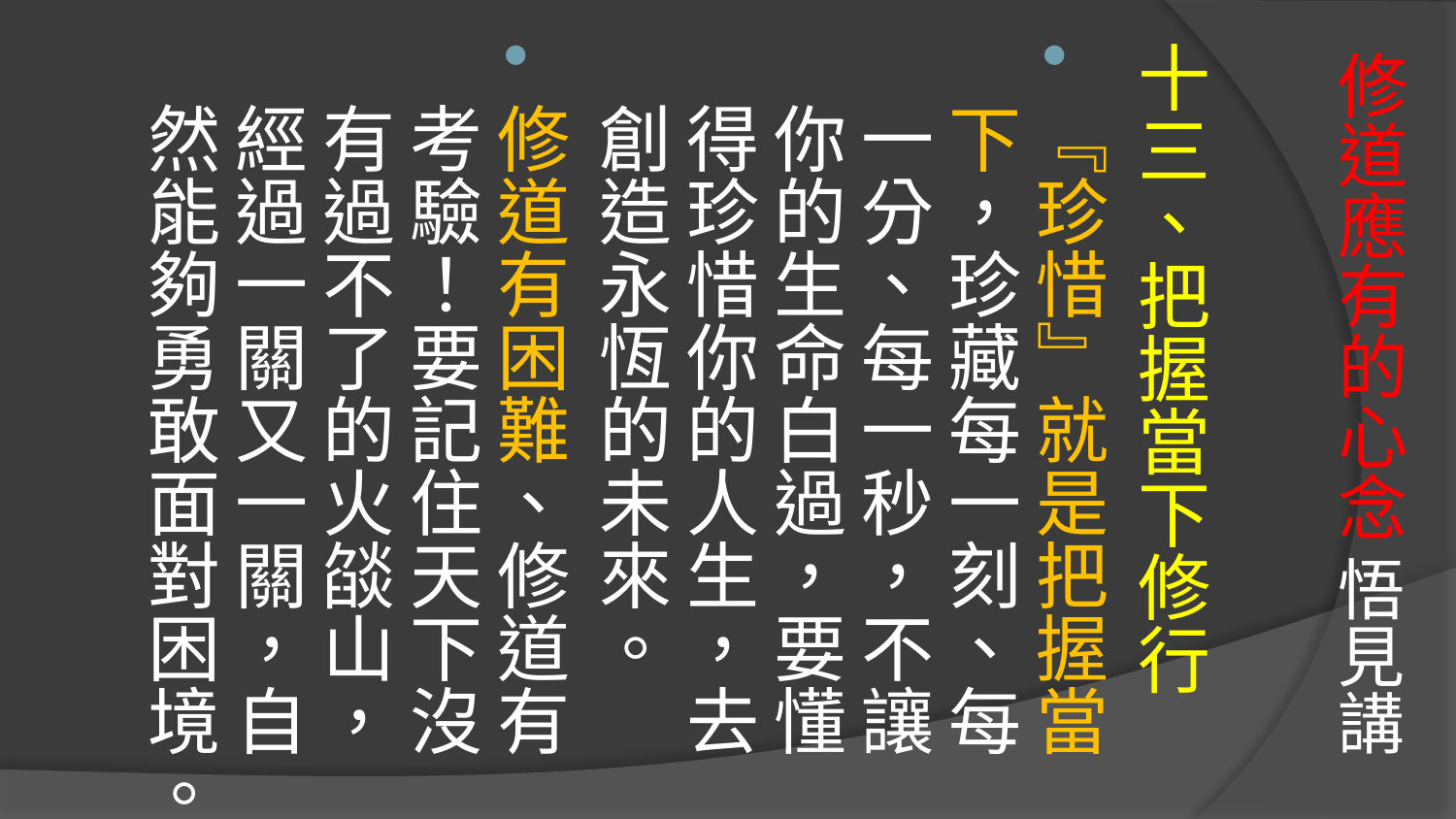

# 修道應有的心念 悟見講
十三、把握當下修行
『珍惜』就是把握當下，珍藏每一刻、每一分、每一秒，不讓你的生命白過，要懂得珍惜你的人生，去創造永恆的未來。
修道有困難、修道有考驗！要記住天下沒有過不了的火燄山，經過一關又一關，自然能夠勇敢面對困境。